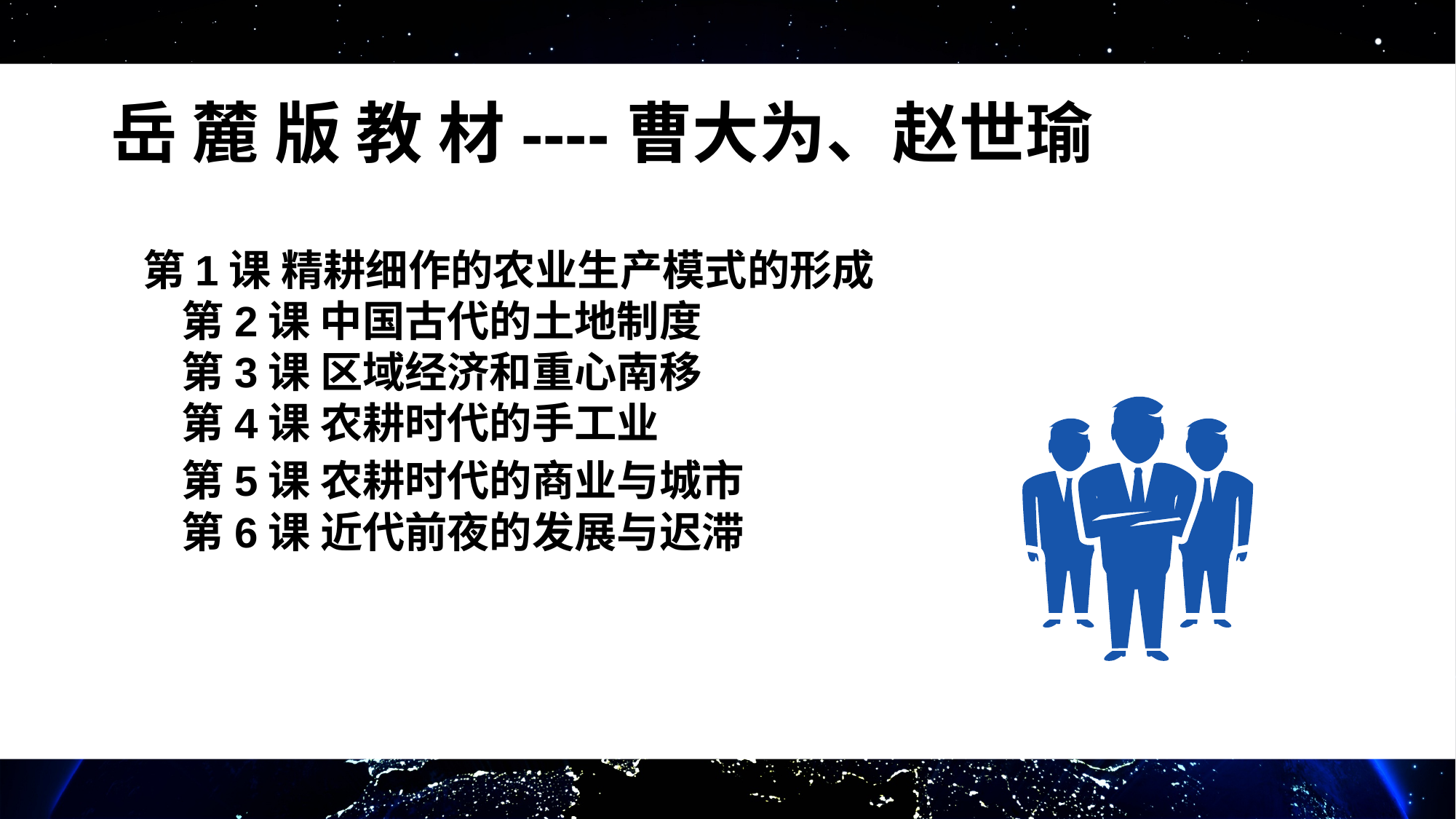

# 岳 麓 版 教 材----曹大为、赵世瑜

第1课 精耕细作的农业生产模式的形成
   第2课 中国古代的土地制度
   第3课 区域经济和重心南移
   第4课 农耕时代的手工业
   第5课 农耕时代的商业与城市
   第6课 近代前夜的发展与迟滞